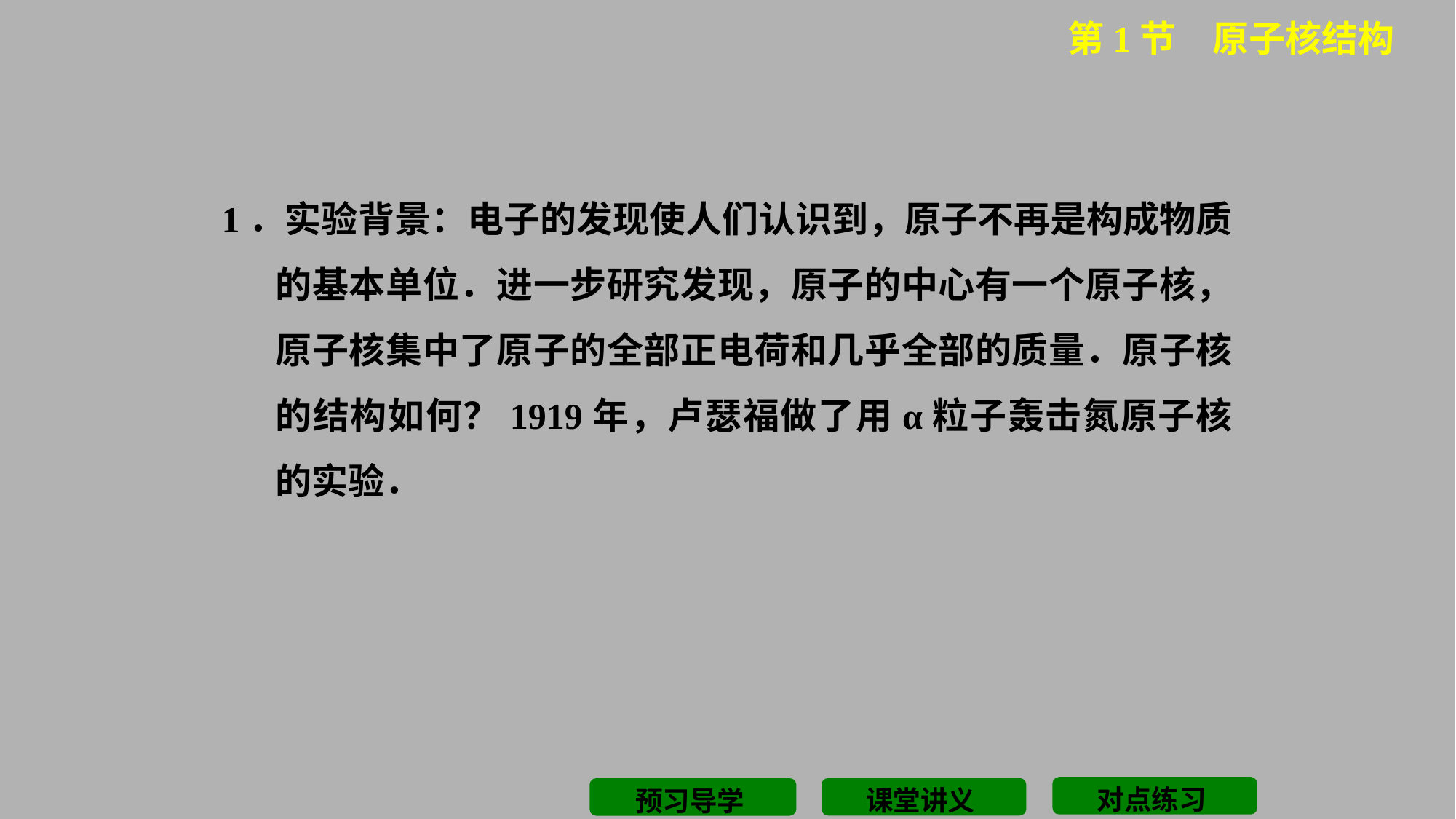

1．实验背景：电子的发现使人们认识到，原子不再是构成物质的基本单位．进一步研究发现，原子的中心有一个原子核，原子核集中了原子的全部正电荷和几乎全部的质量．原子核的结构如何？1919年，卢瑟福做了用α粒子轰击氮原子核的实验．